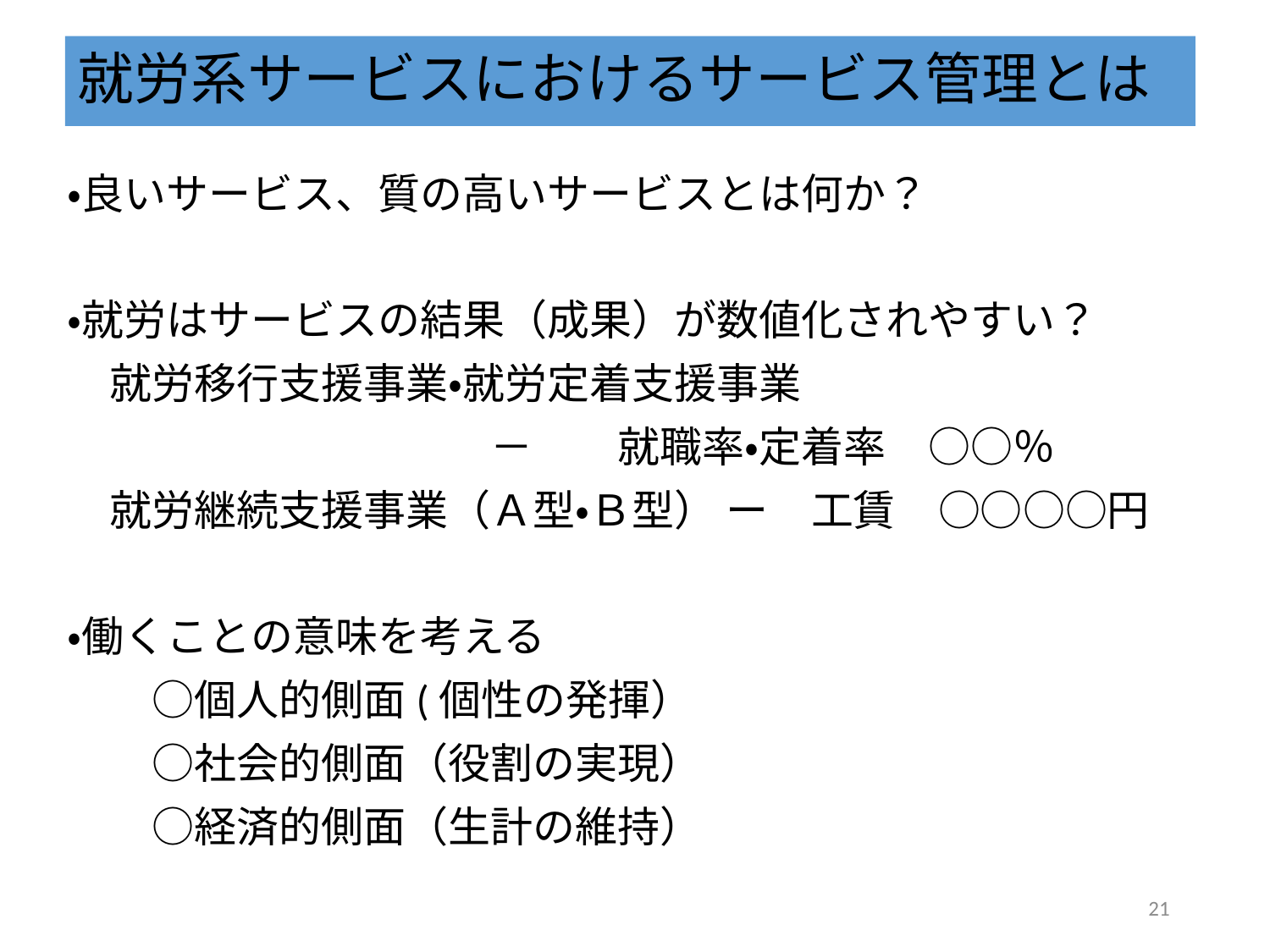

# 就労系サービスにおけるサービス管理とは
・良いサービス、質の高いサービスとは何か？

・就労はサービスの結果（成果）が数値化されやすい？
　就労移行支援事業・就労定着支援事業
　　　　　　　　　　－　　就職率・定着率　○○％
　就労継続支援事業（Ａ型・Ｂ型） ー　工賃　○○○○円

・働くことの意味を考える
　　○個人的側面(個性の発揮）
　　○社会的側面（役割の実現）
　　○経済的側面（生計の維持）

21